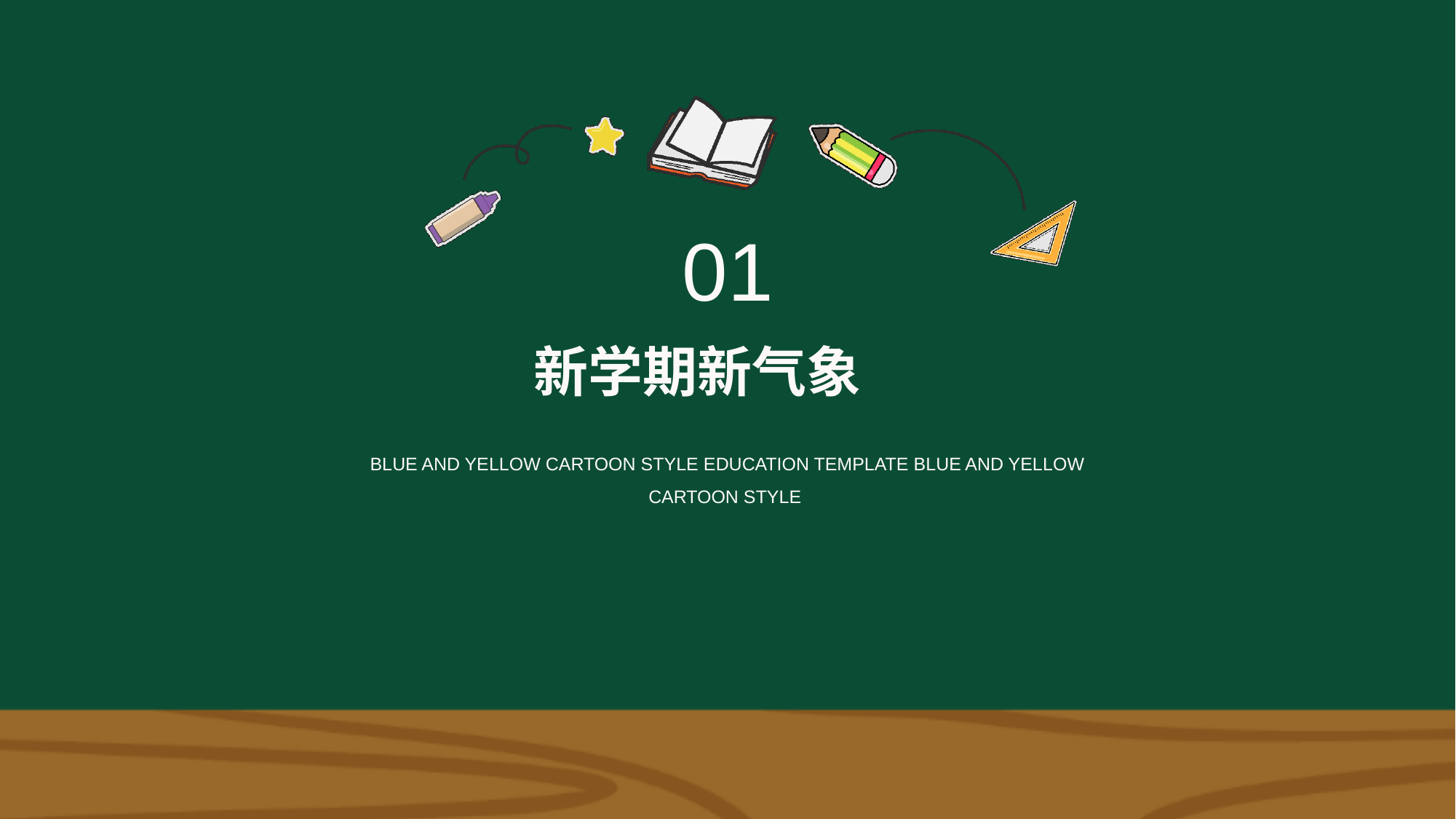

01
新学期新气象
BLUE AND YELLOW CARTOON STYLE EDUCATION TEMPLATE BLUE AND YELLOW CARTOON STYLE